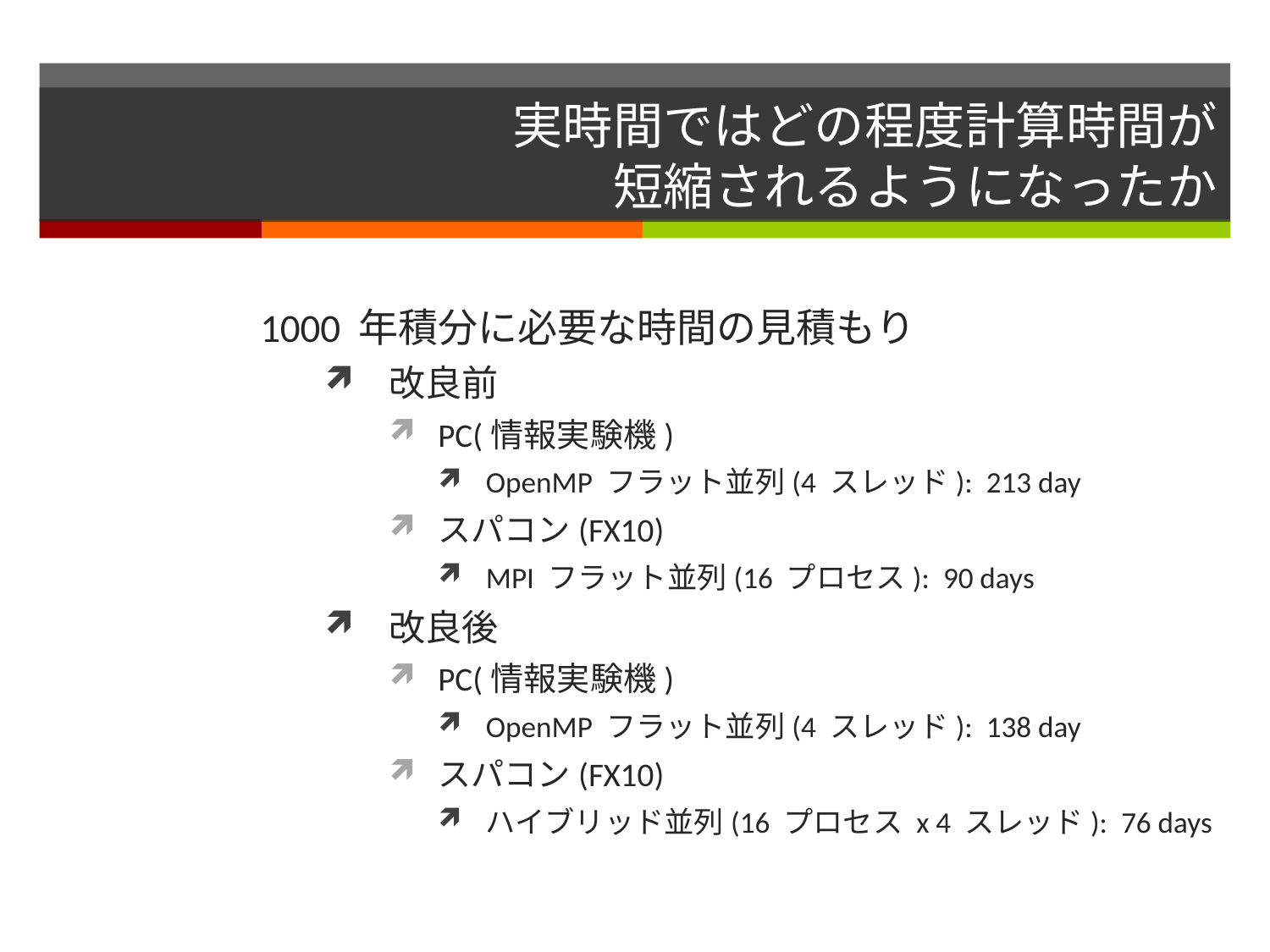

# 実時間ではどの程度計算時間が 短縮されるようになったか
1000 年積分に必要な時間の見積もり
改良前
PC(情報実験機)
OpenMP フラット並列(4 スレッド):  213 day
スパコン(FX10)
MPI フラット並列(16 プロセス):  90 days
改良後
PC(情報実験機)
OpenMP フラット並列(4 スレッド):  138 day
スパコン(FX10)
ハイブリッド並列(16 プロセス x 4 スレッド):  76 days